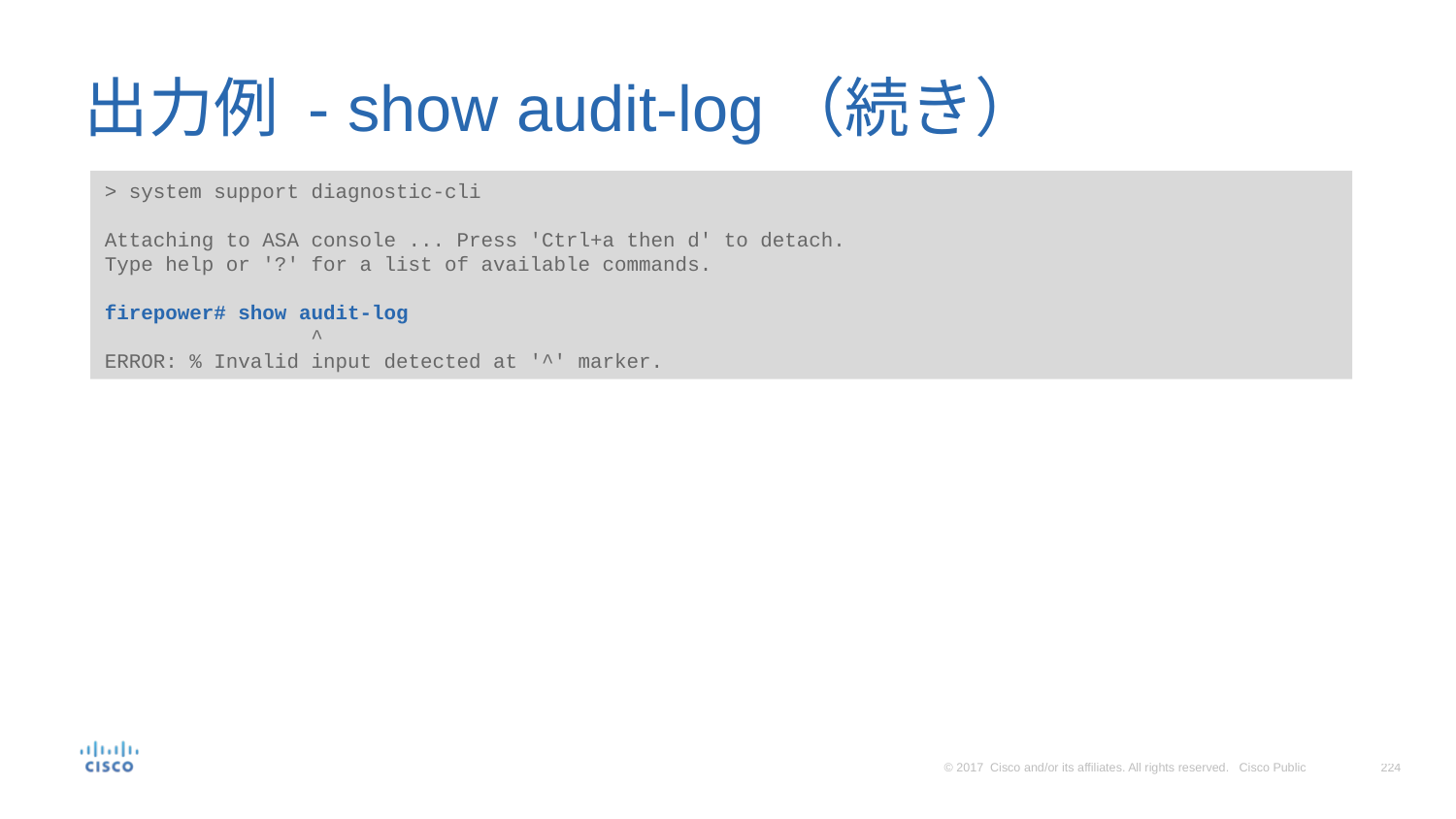

# 出力例 - show audit-log（続き）
> system support diagnostic-cli

Attaching to ASA console ... Press 'Ctrl+a then d' to detach.
Type help or '?' for a list of available commands.

firepower# show audit-log
                 ^
ERROR: % Invalid input detected at '^' marker.